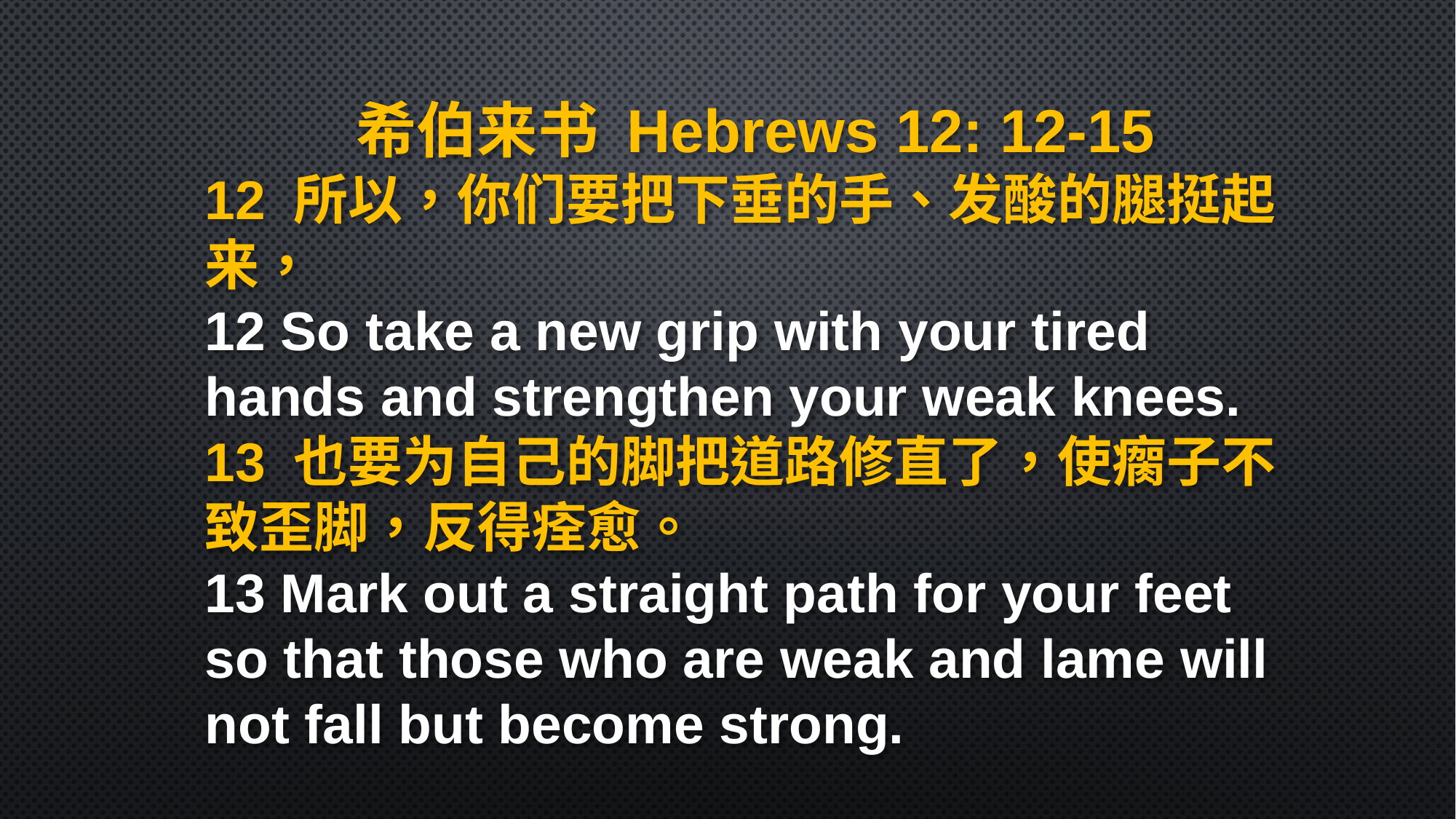

希伯来书 Hebrews 12: 12-15
12 所以，你们要把下垂的手、发酸的腿挺起来，
12 So take a new grip with your tired hands and strengthen your weak knees.
13 也要为自己的脚把道路修直了，使瘸子不致歪脚，反得痊愈。
13 Mark out a straight path for your feet so that those who are weak and lame will not fall but become strong.